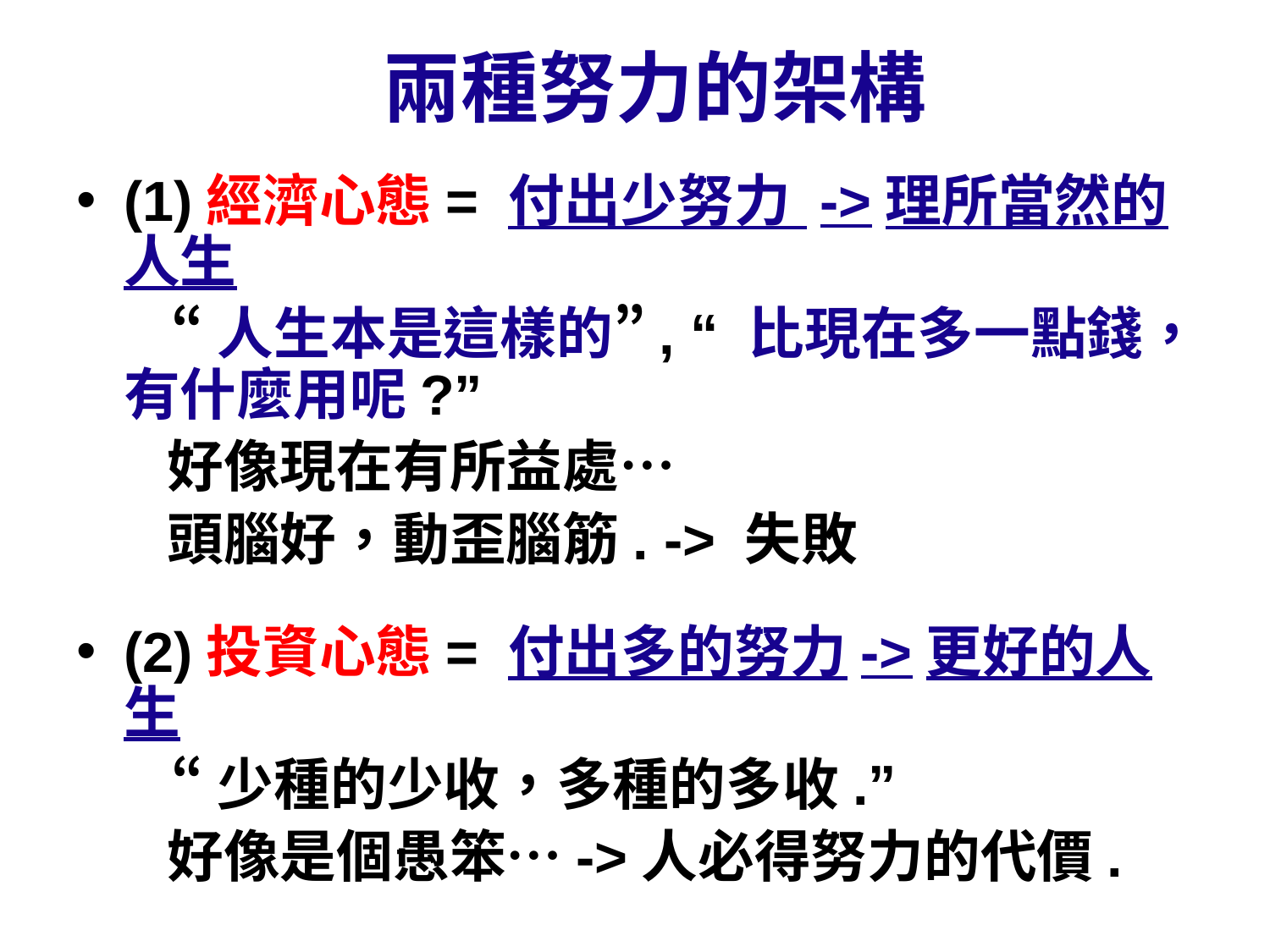

# 兩種努力的架構
(1)經濟心態= 付出少努力 ->理所當然的人生
      “人生本是這樣的”, “ 比現在多一點錢，有什麼用呢?”
      好像現在有所益處…
      頭腦好，動歪腦筋. -> 失敗

(2)投資心態= 付出多的努力->更好的人生
      “少種的少收，多種的多收.”
      好像是個愚笨…->人必得努力的代價.